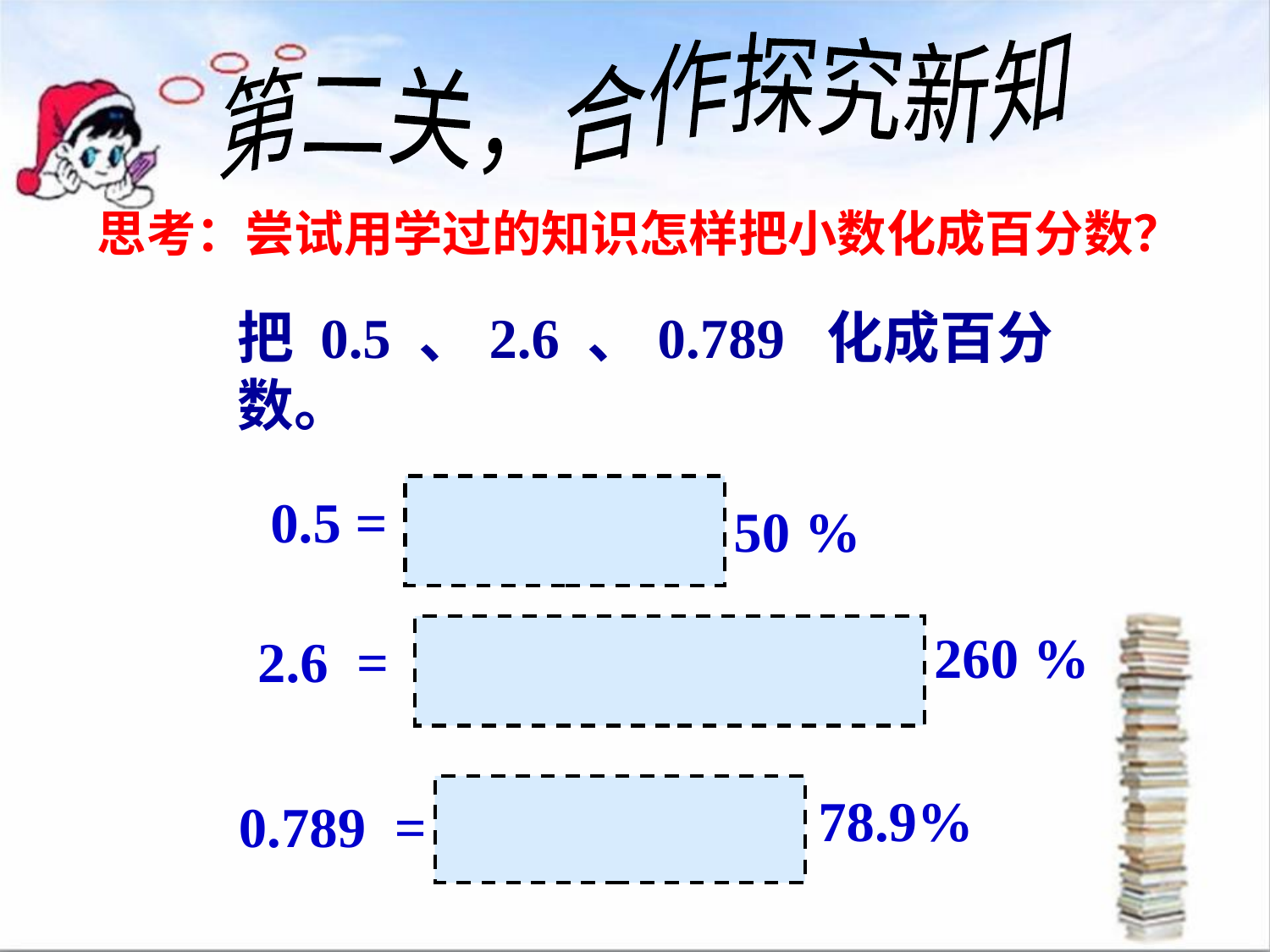

第二关，合作探究新知
思考：尝试用学过的知识怎样把小数化成百分数？
把 0.5 、2.6 、0.789  化成百分数。
0.5 =
2.6  =
0.789  =
50
=
100

 5
 10

= 50 %
6
2
10

26
10

＝
260
100

＝

= 260 %
789
1000

78.9
100

＝

= 78.9%